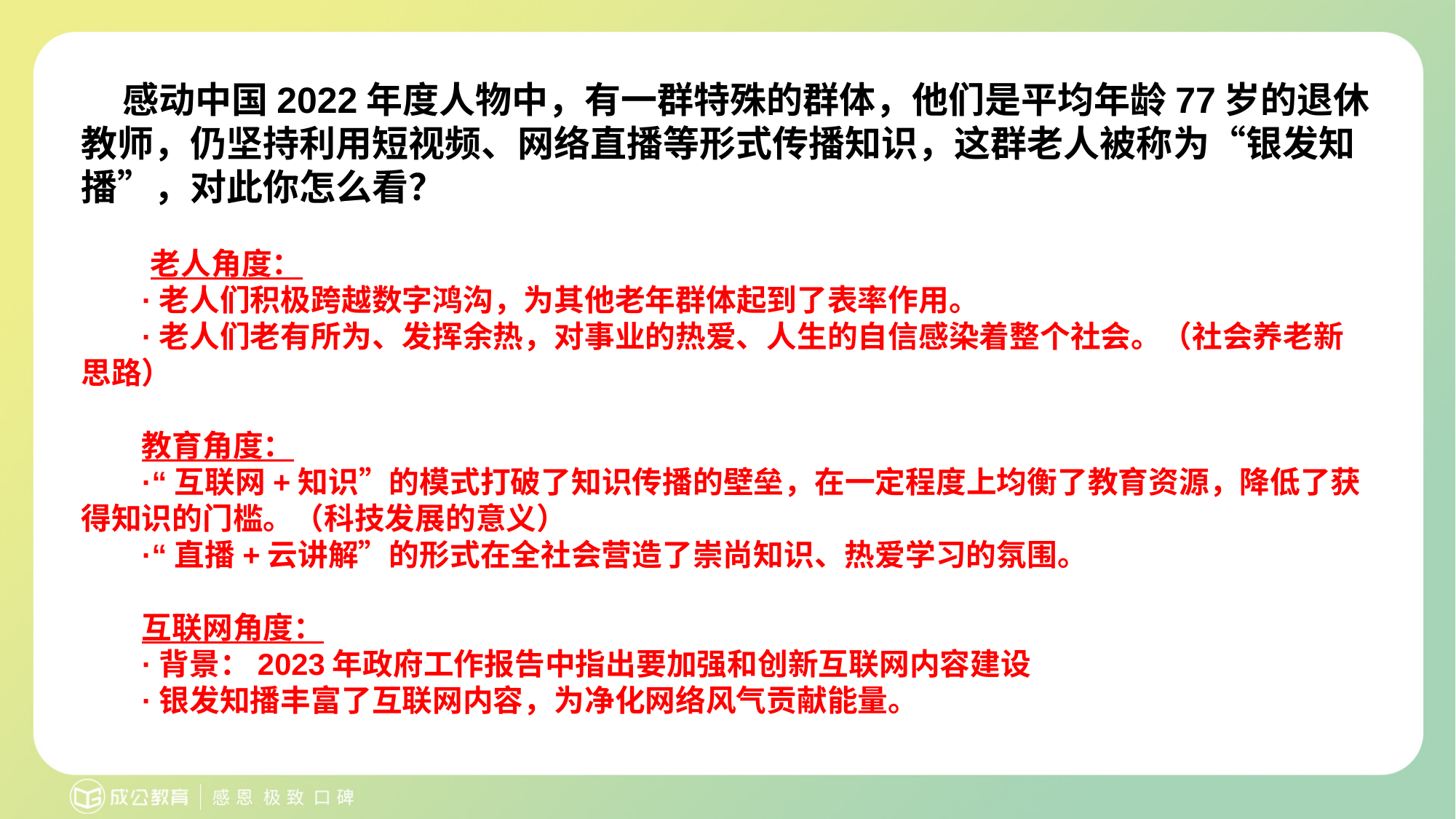

感动中国2022年度人物中，有一群特殊的群体，他们是平均年龄77岁的退休教师，仍坚持利用短视频、网络直播等形式传播知识，这群老人被称为“银发知播”，对此你怎么看？

         老人角度：
·老人们积极跨越数字鸿沟，为其他老年群体起到了表率作用。
·老人们老有所为、发挥余热，对事业的热爱、人生的自信感染着整个社会。（社会养老新思路）

教育角度：
·“互联网+知识”的模式打破了知识传播的壁垒，在一定程度上均衡了教育资源，降低了获得知识的门槛。（科技发展的意义）
·“直播+云讲解”的形式在全社会营造了崇尚知识、热爱学习的氛围。

互联网角度：
·背景：2023年政府工作报告中指出要加强和创新互联网内容建设
·银发知播丰富了互联网内容，为净化网络风气贡献能量。